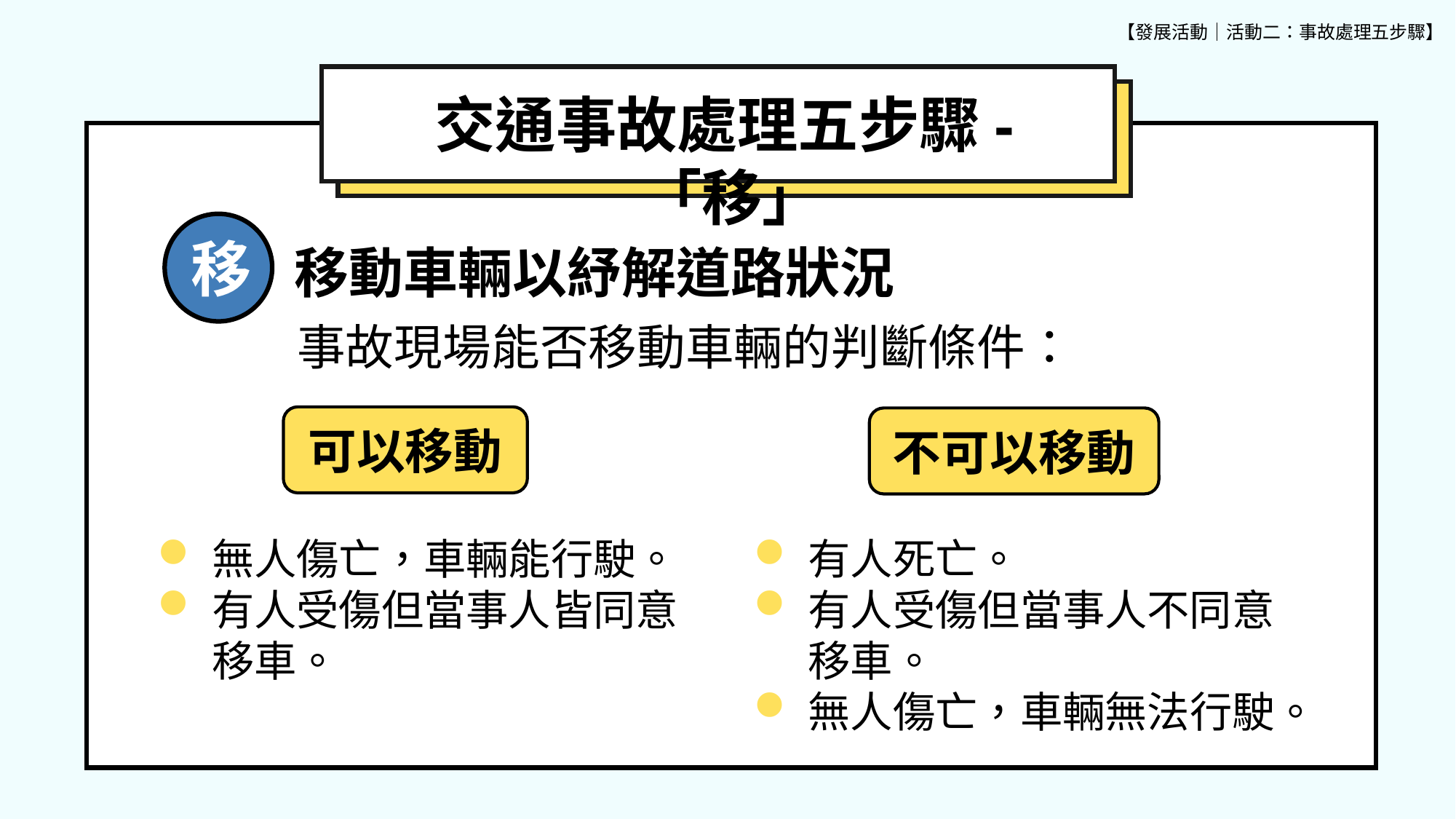

【發展活動│活動二：事故處理五步驟】

交通事故處理五步驟-「移」

移
移動車輛以紓解道路狀況
事故現場能否移動車輛的判斷條件：
可以移動
不可以移動
無人傷亡，車輛能行駛。
有人受傷但當事人皆同意移車。
有人死亡。
有人受傷但當事人不同意移車。
無人傷亡，車輛無法行駛。